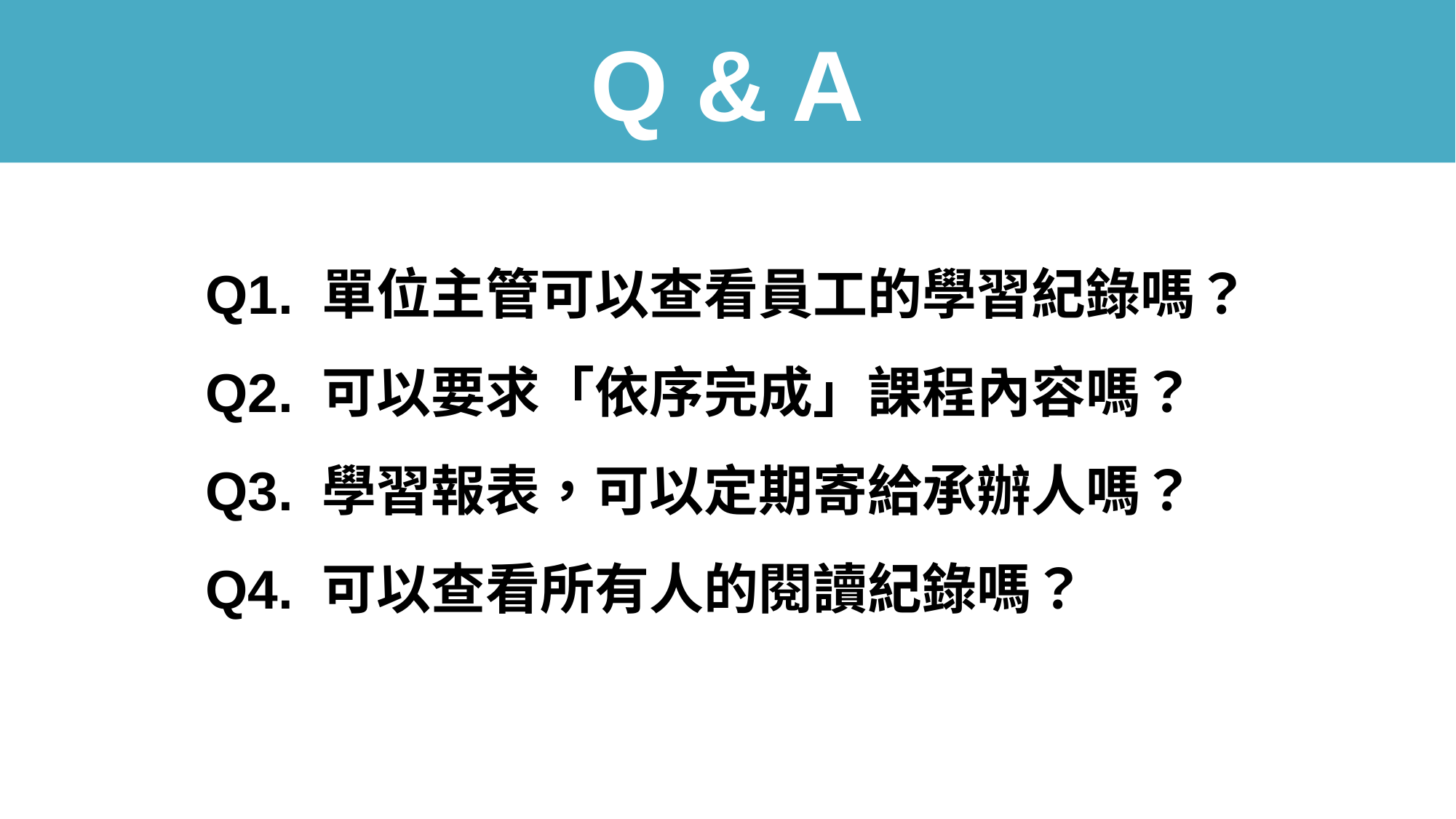

Q & A
Q1. 單位主管可以查看員工的學習紀錄嗎？
Q2. 可以要求「依序完成」課程內容嗎？
Q3. 學習報表，可以定期寄給承辦人嗎？
Q4. 可以查看所有人的閱讀紀錄嗎？